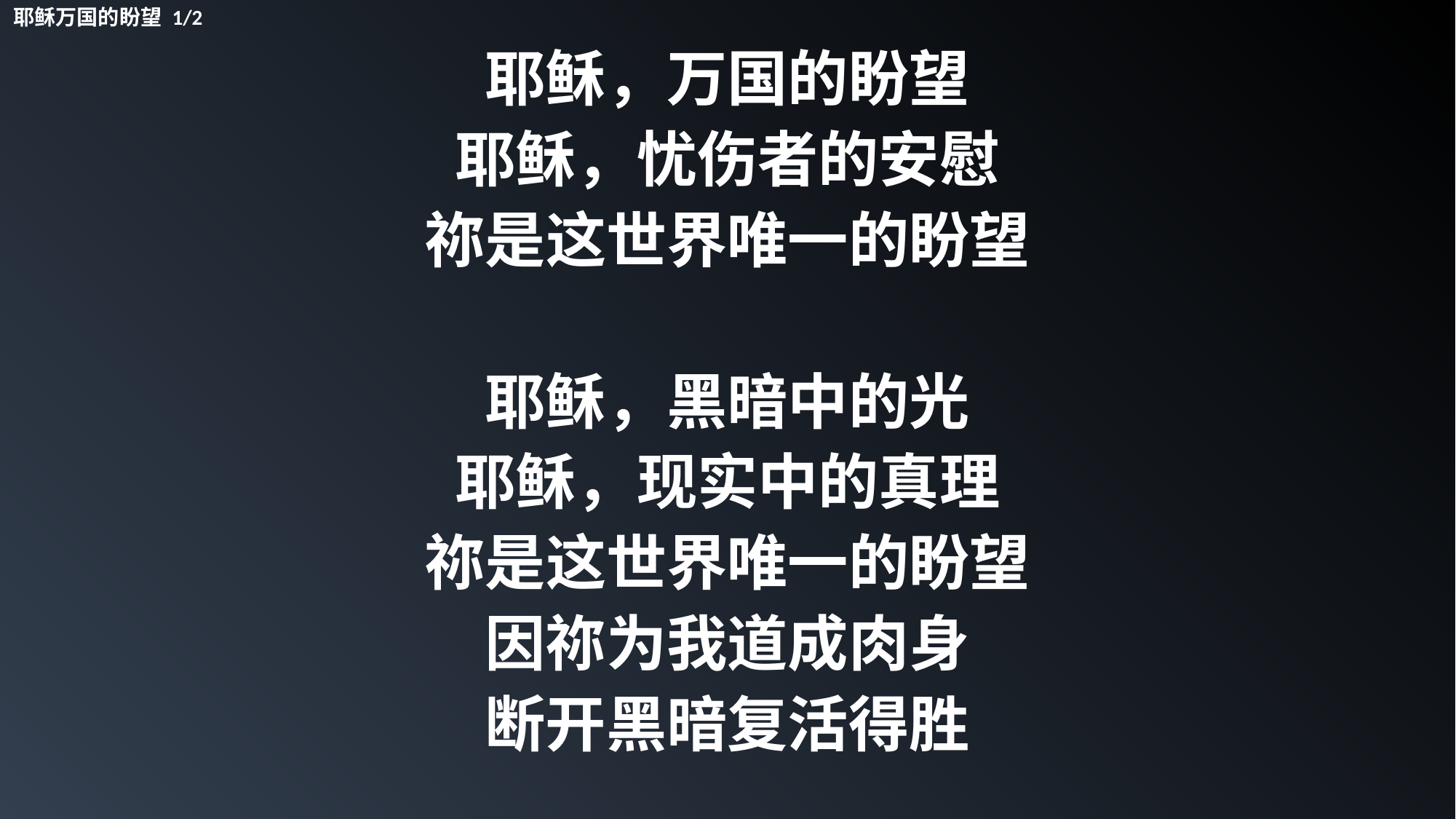

耶稣万国的盼望 1/2
耶稣，万国的盼望
耶稣，忧伤者的安慰
祢是这世界唯一的盼望

耶稣，黑暗中的光
耶稣，现实中的真理
祢是这世界唯一的盼望
因祢为我道成肉身
断开黑暗复活得胜